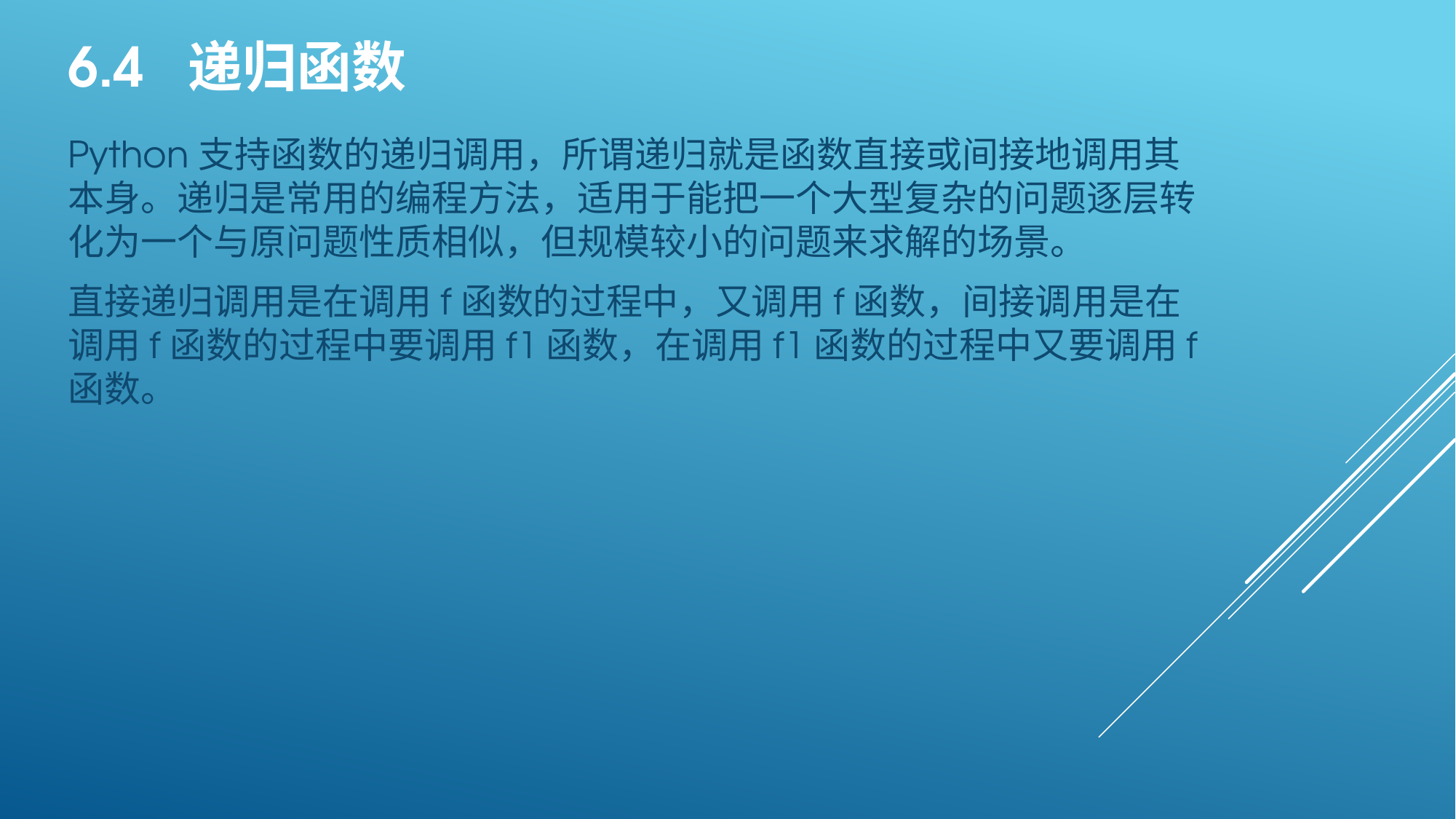

# 6.4  递归函数
Python支持函数的递归调用，所谓递归就是函数直接或间接地调用其本身。递归是常用的编程方法，适用于能把一个大型复杂的问题逐层转化为一个与原问题性质相似，但规模较小的问题来求解的场景。
直接递归调用是在调用f函数的过程中，又调用f函数，间接调用是在调用f函数的过程中要调用f1函数，在调用f1函数的过程中又要调用f函数。